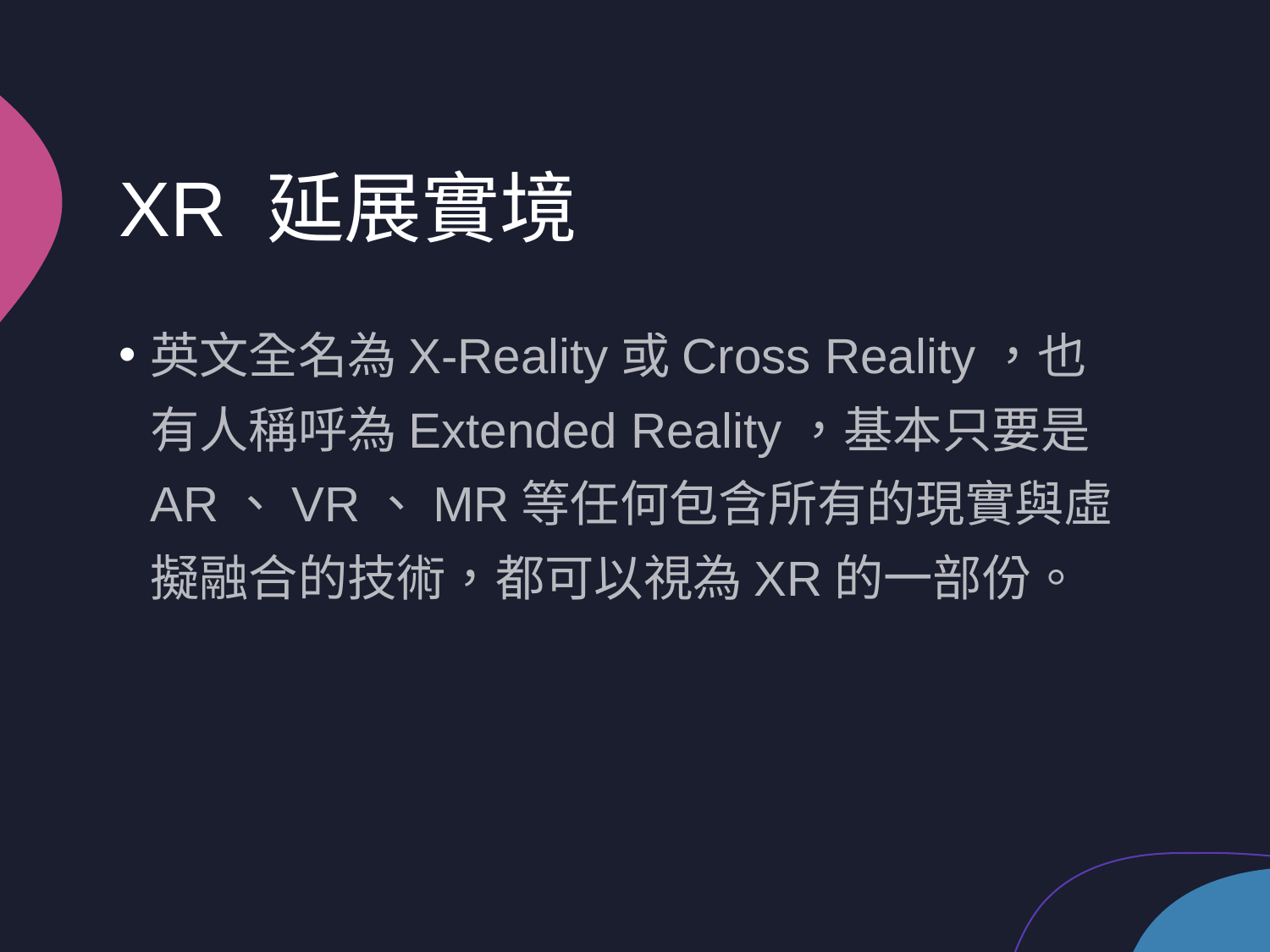

# XR 延展實境
英文全名為X-Reality或Cross Reality，也有人稱呼為Extended Reality，基本只要是AR、VR、MR等任何包含所有的現實與虛擬融合的技術，都可以視為XR的一部份。